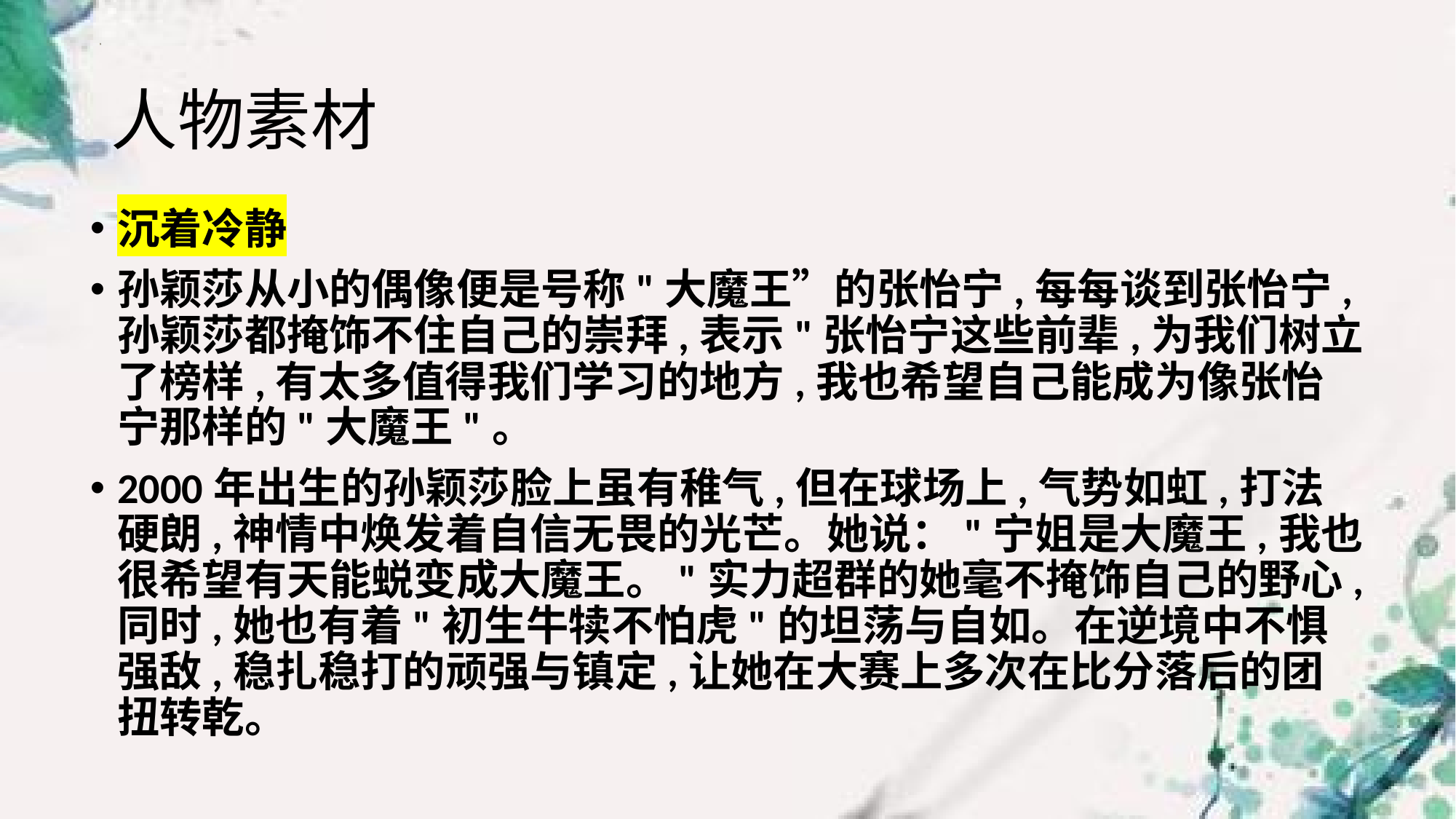

# 人物素材
沉着冷静
孙颖莎从小的偶像便是号称"大魔王”的张怡宁,每每谈到张怡宁,孙颖莎都掩饰不住自己的崇拜,表示"张怡宁这些前辈,为我们树立了榜样,有太多值得我们学习的地方,我也希望自己能成为像张怡宁那样的"大魔王"。
2000年出生的孙颖莎脸上虽有稚气,但在球场上,气势如虹,打法硬朗,神情中焕发着自信无畏的光芒。她说："宁姐是大魔王,我也很希望有天能蜕变成大魔王。"实力超群的她毫不掩饰自己的野心,同时,她也有着"初生牛犊不怕虎"的坦荡与自如。在逆境中不惧强敌,稳扎稳打的顽强与镇定,让她在大赛上多次在比分落后的团扭转乾。